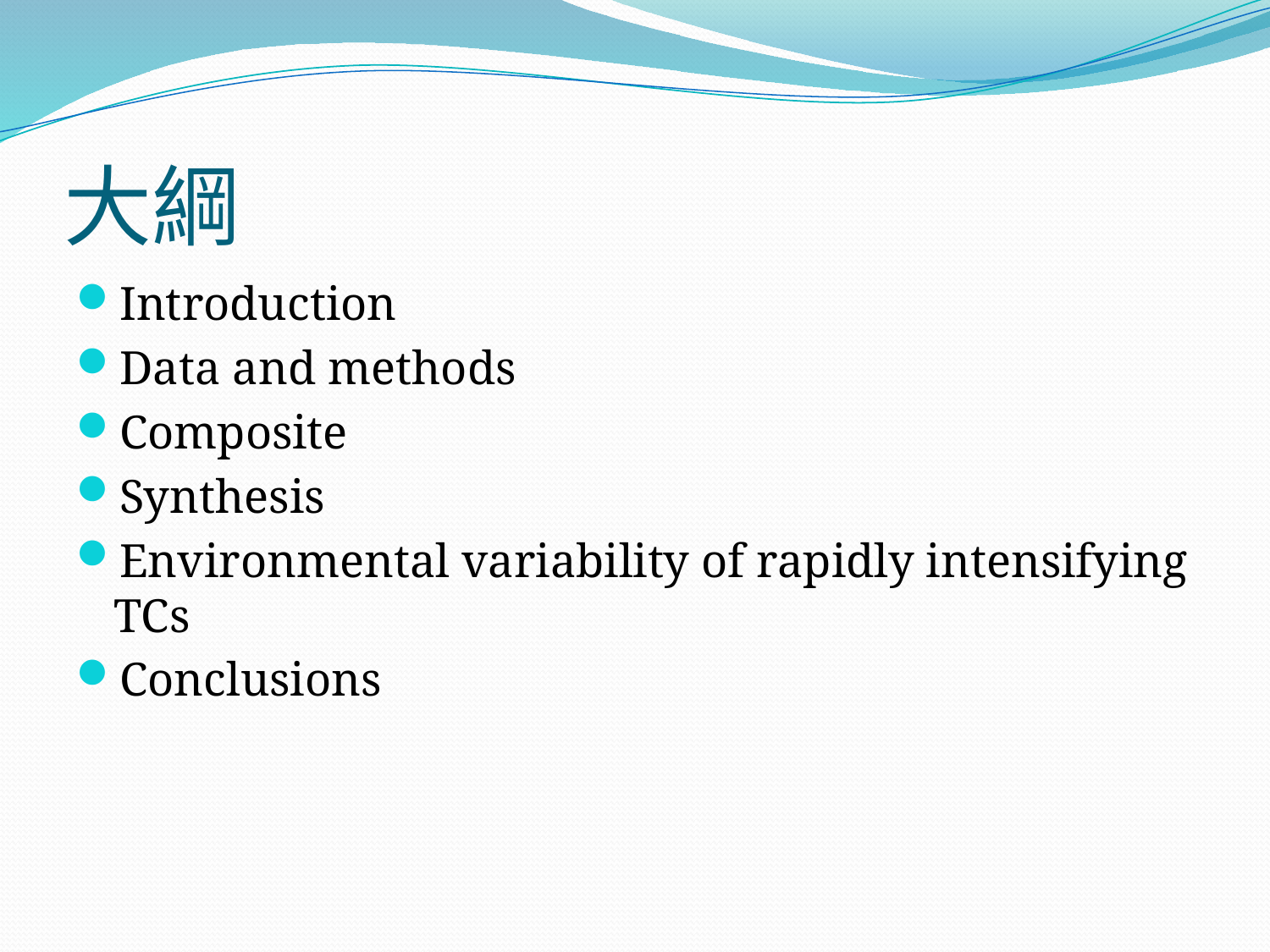

# 大綱
Introduction
Data and methods
Composite
Synthesis
Environmental variability of rapidly intensifying TCs
Conclusions